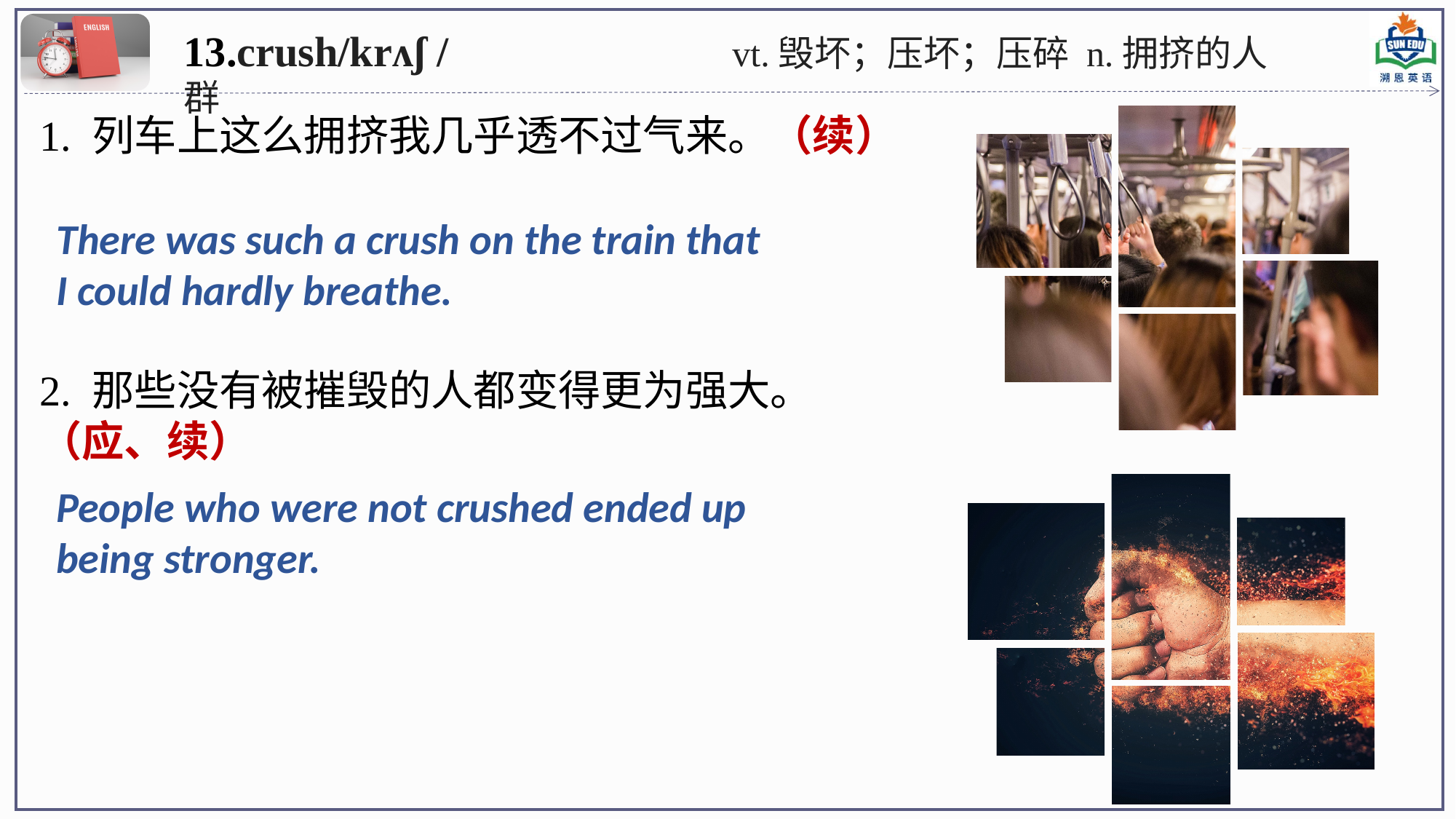

13.crush/krʌʃ /                               vt.毁坏；压坏；压碎 n.拥挤的人群
1. 列车上这么拥挤我几乎透不过气来。（续）

2. 那些没有被摧毁的人都变得更为强大。
（应、续）

There was such a crush on the train that I could hardly breathe.
People who were not crushed ended up being stronger.